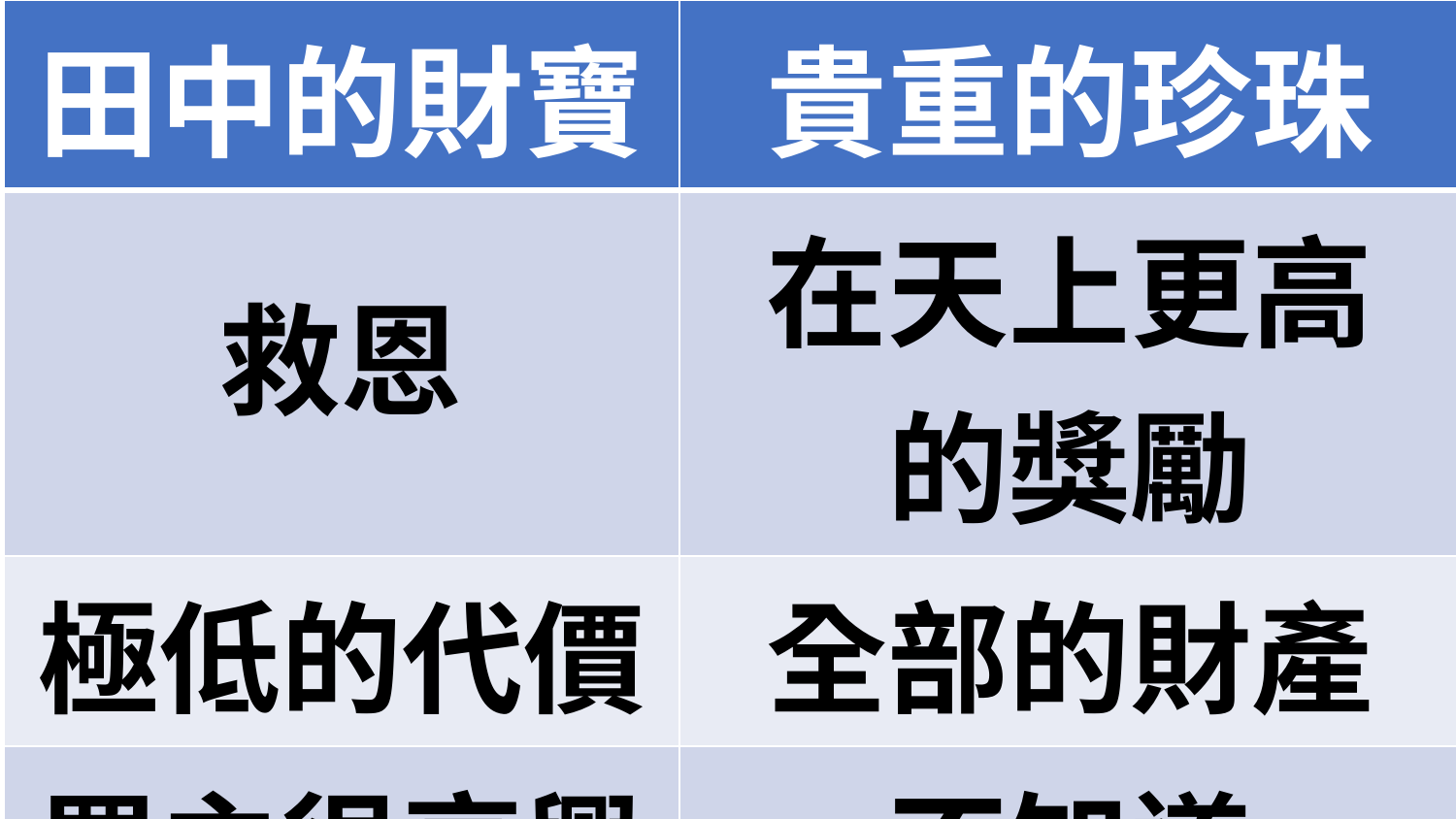

| 田中的財寶 | 貴重的珍珠 |
| --- | --- |
| 救恩 | 在天上更高 的獎勵 |
| 極低的代價 | 全部的財產 |
| 買主很高興 | 不知道 |